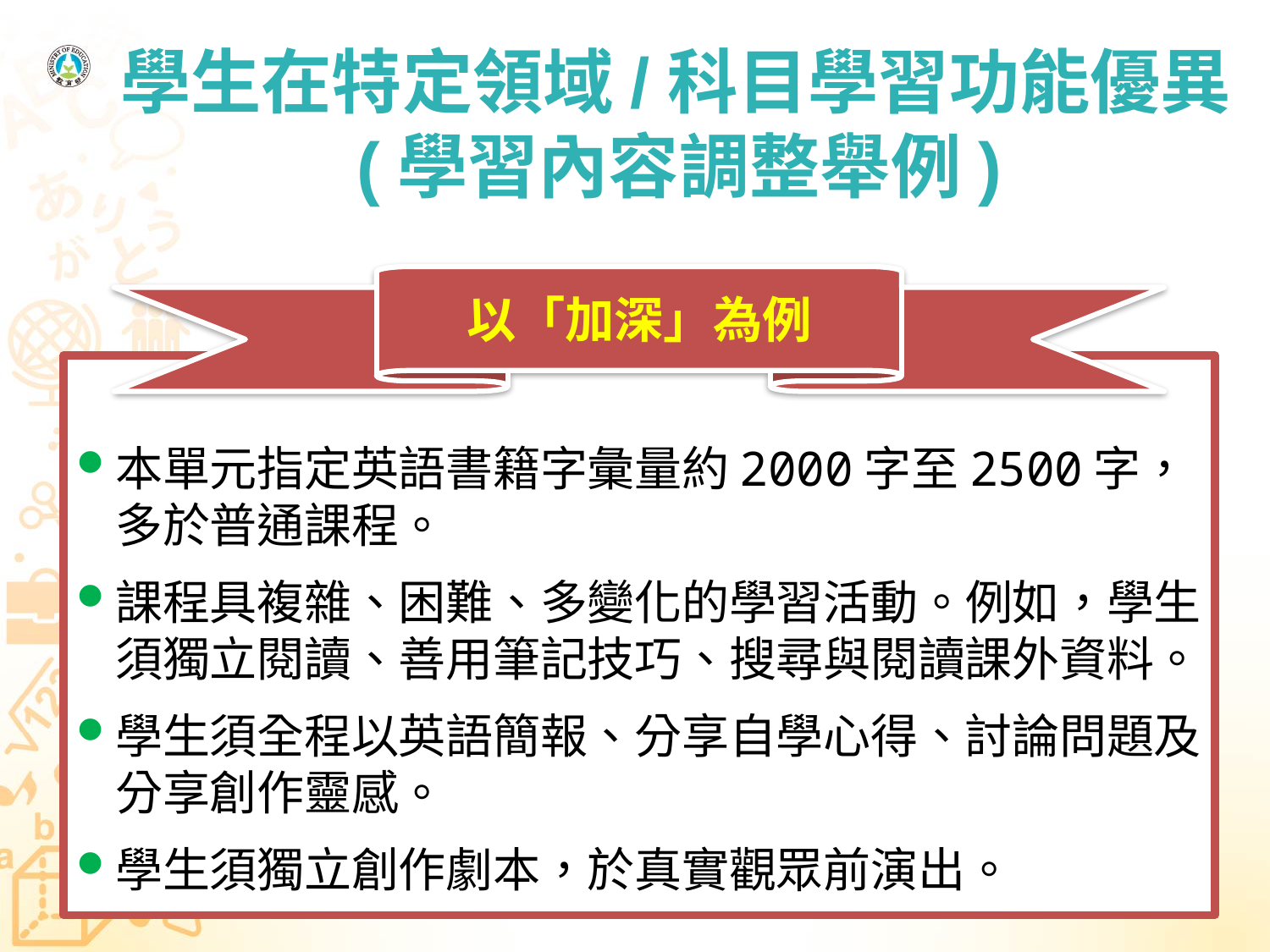

# 學生在特定領域/科目學習功能優異(學習內容調整舉例)
以「加深」為例

本單元指定英語書籍字彙量約2000字至2500字，多於普通課程。
課程具複雜、困難、多變化的學習活動。例如，學生須獨立閱讀、善用筆記技巧、搜尋與閱讀課外資料。
學生須全程以英語簡報、分享自學心得、討論問題及分享創作靈感。
學生須獨立創作劇本，於真實觀眾前演出。